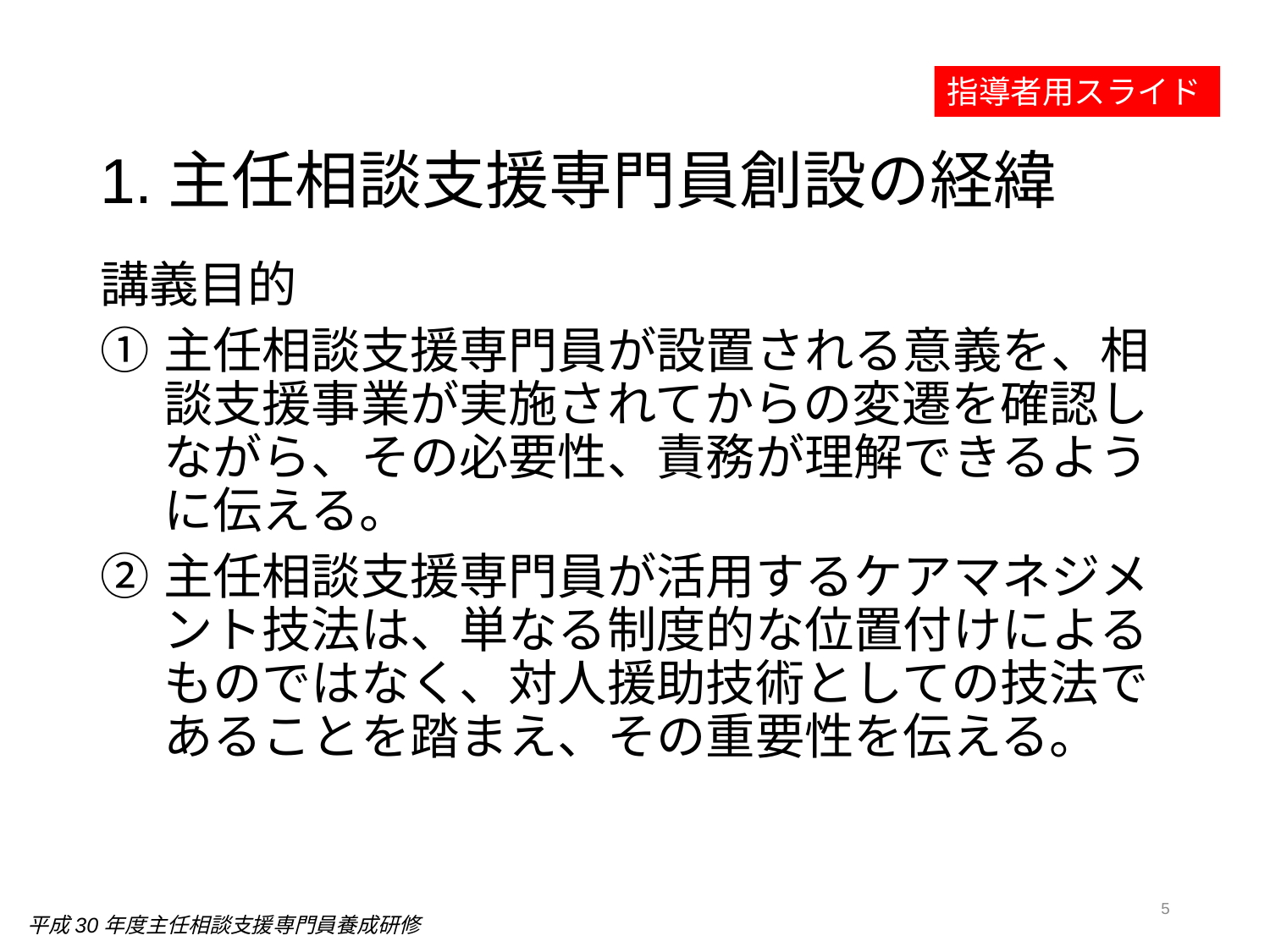

指導者用スライド
# 1.主任相談支援専門員創設の経緯
講義目的
主任相談支援専門員が設置される意義を、相談支援事業が実施されてからの変遷を確認しながら、その必要性、責務が理解できるように伝える。
主任相談支援専門員が活用するケアマネジメント技法は、単なる制度的な位置付けによるものではなく、対人援助技術としての技法であることを踏まえ、その重要性を伝える。
5
平成30年度主任相談支援専門員養成研修